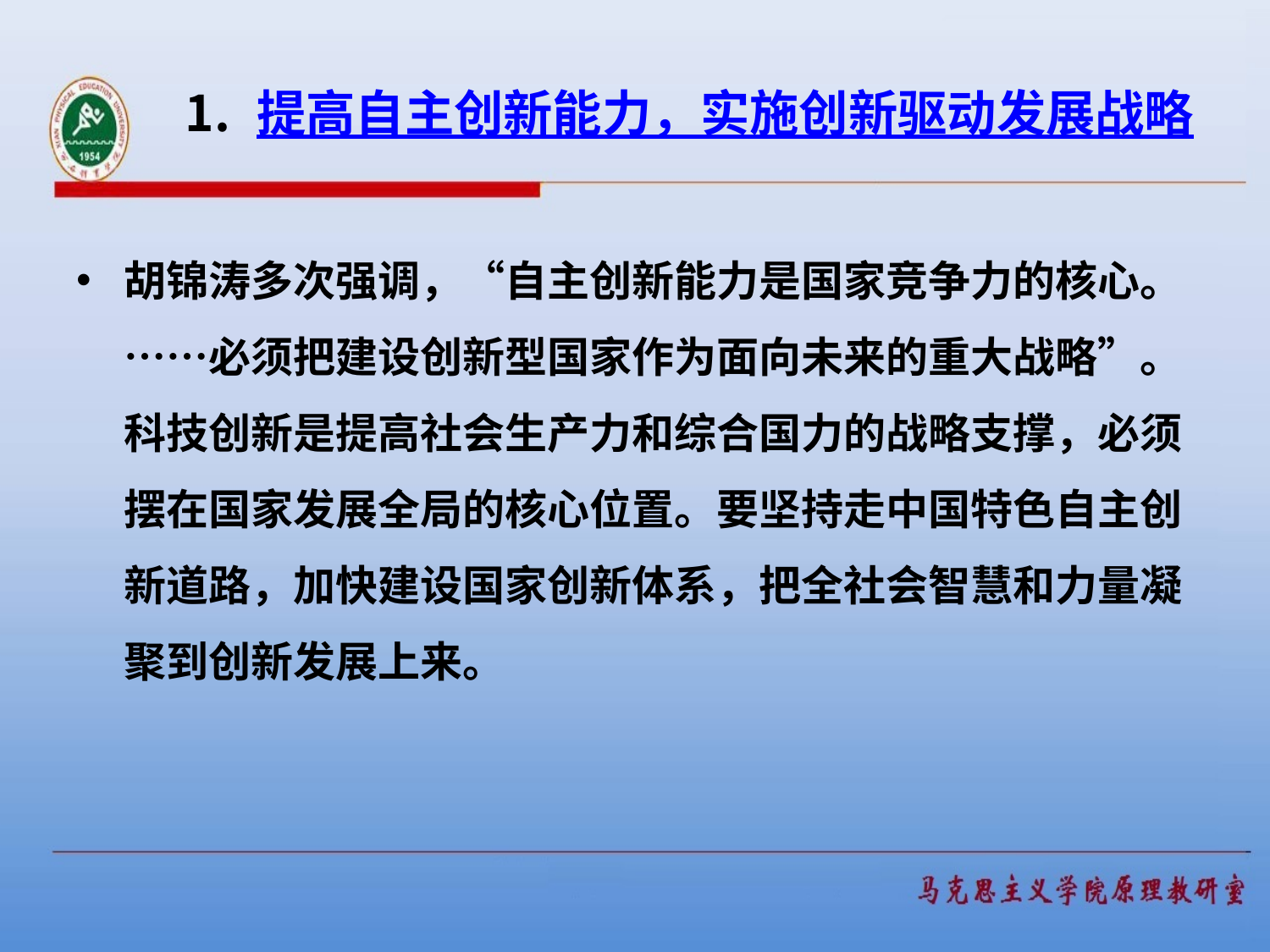

# 提高自主创新能力，实施创新驱动发展战略
胡锦涛多次强调，“自主创新能力是国家竞争力的核心。……必须把建设创新型国家作为面向未来的重大战略”。科技创新是提高社会生产力和综合国力的战略支撑，必须摆在国家发展全局的核心位置。要坚持走中国特色自主创新道路，加快建设国家创新体系，把全社会智慧和力量凝聚到创新发展上来。